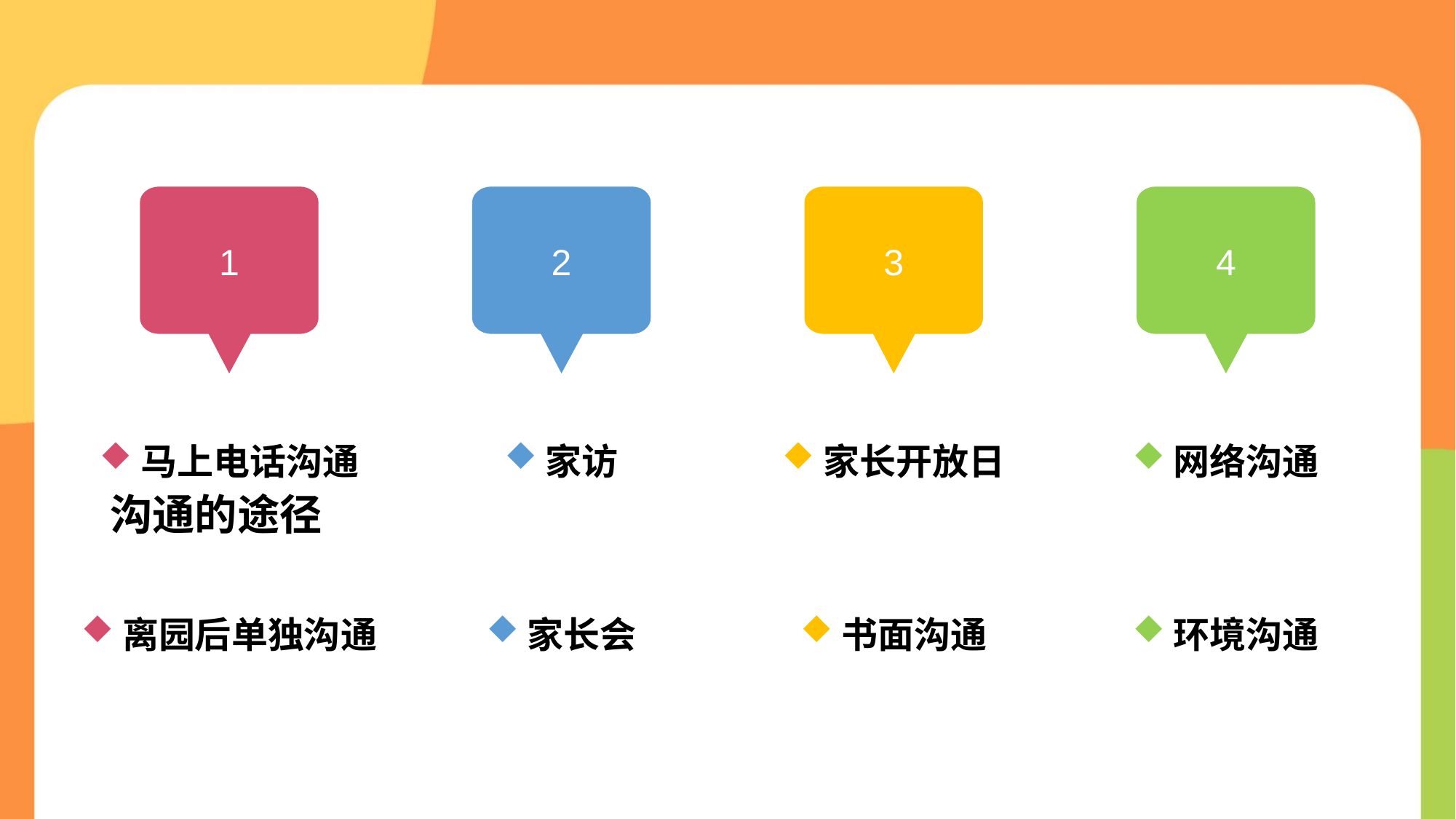

1
马上电话沟通
离园后单独沟通
3
家长开放日
书面沟通
4
网络沟通
环境沟通
2
家访
家长会
# 沟通的途径